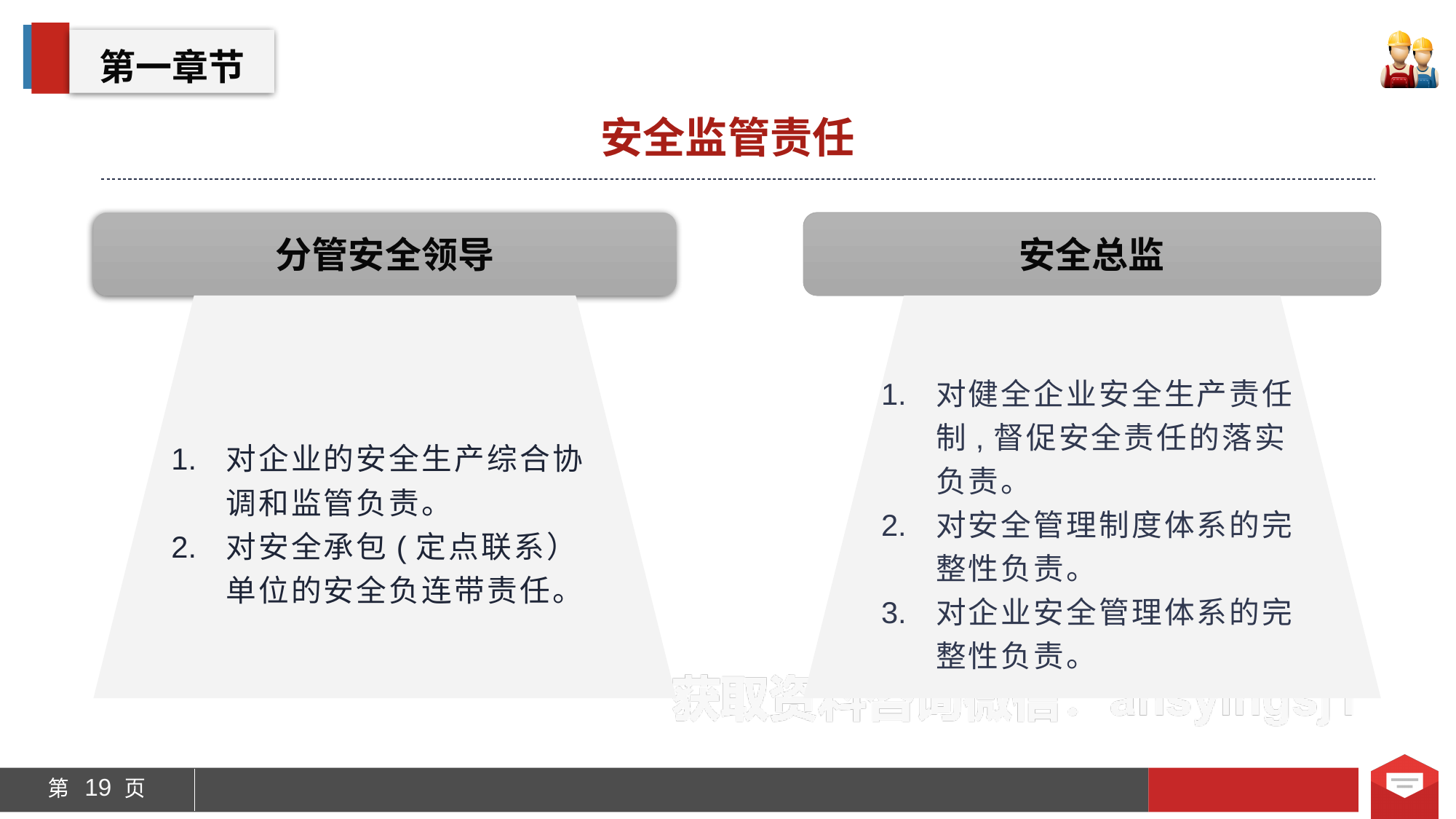

第一章节
安全监管责任
分管安全领导
安全总监
对企业的安全生产综合协调和监管负责。
对安全承包(定点联系）单位的安全负连带责任。
对健全企业安全生产责任制,督促安全责任的落实负责。
对安全管理制度体系的完整性负责。
对企业安全管理体系的完整性负责。